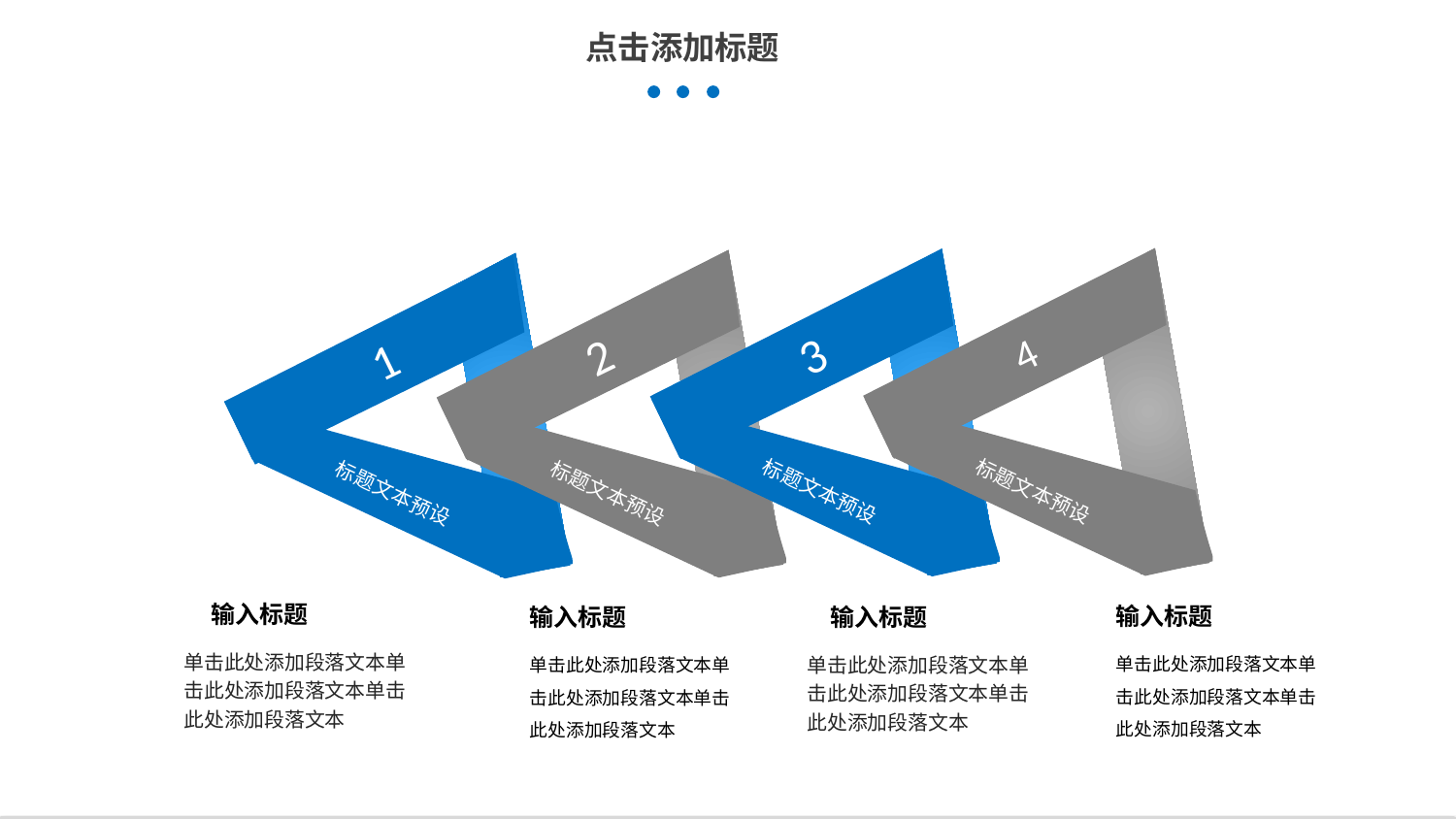

点击添加标题

4

标题文本预设
3

标题文本预设
2

标题文本预设
1

标题文本预设
输入标题
输入标题
输入标题
输入标题
单击此处添加段落文本单击此处添加段落文本单击此处添加段落文本
单击此处添加段落文本单击此处添加段落文本单击此处添加段落文本
单击此处添加段落文本单击此处添加段落文本单击此处添加段落文本

单击此处添加段落文本单击此处添加段落文本单击此处添加段落文本